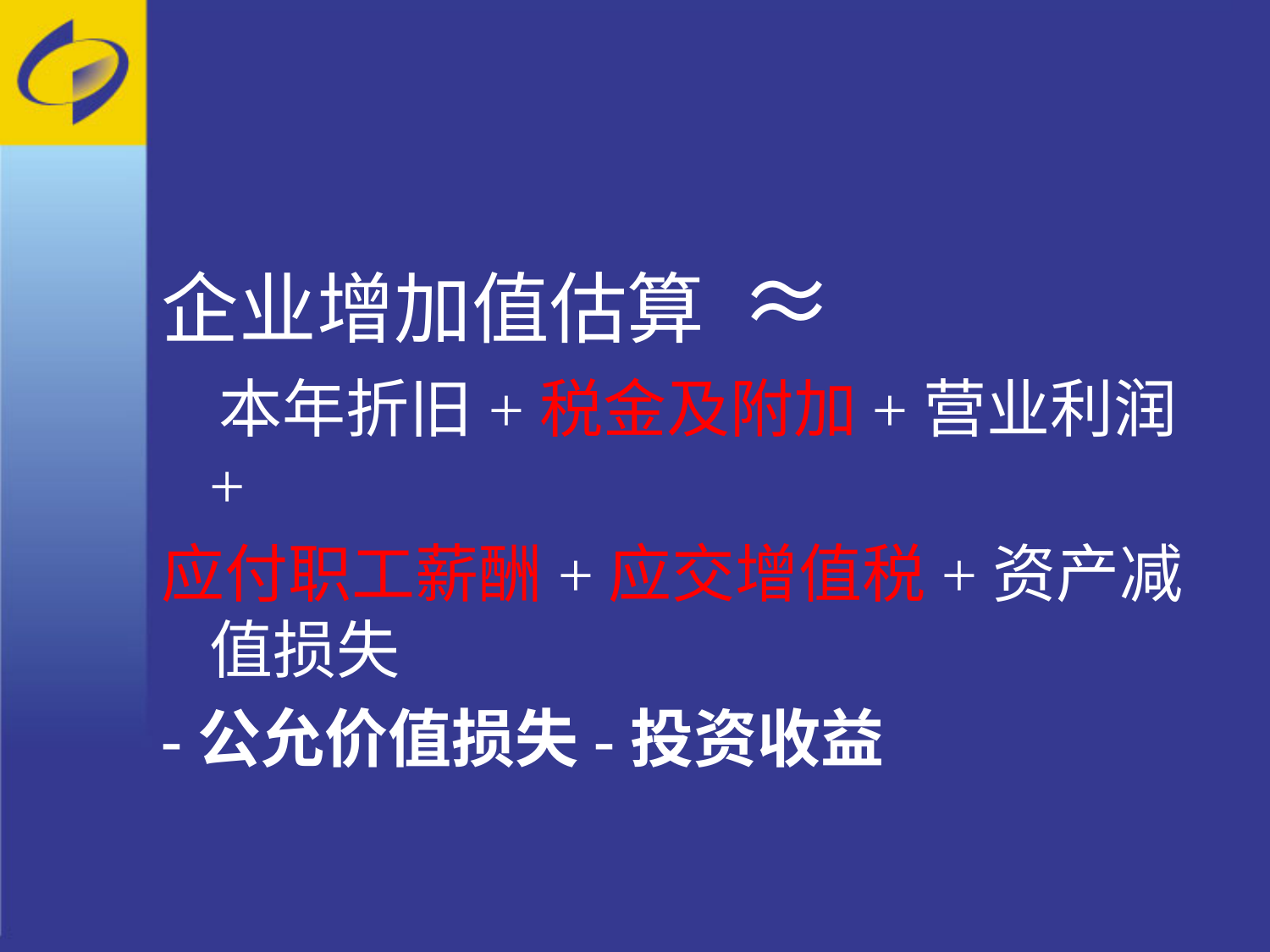

企业增加值估算  ≈
   本年折旧+税金及附加+营业利润+
应付职工薪酬+应交增值税+资产减值损失
-公允价值损失-投资收益